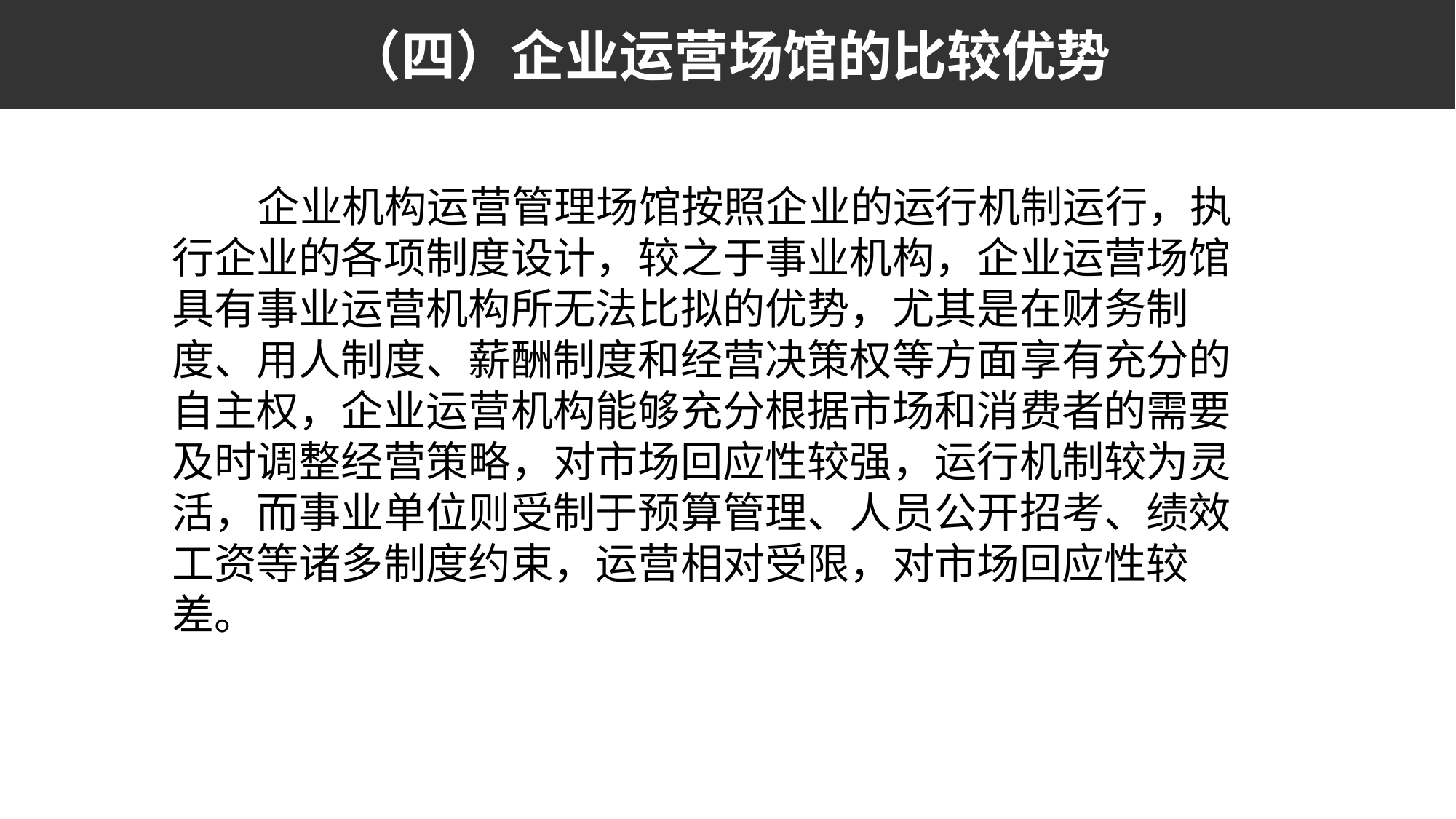

# （四）企业运营场馆的比较优势
        企业机构运营管理场馆按照企业的运行机制运行，执行企业的各项制度设计，较之于事业机构，企业运营场馆具有事业运营机构所无法比拟的优势，尤其是在财务制度、用人制度、薪酬制度和经营决策权等方面享有充分的自主权，企业运营机构能够充分根据市场和消费者的需要及时调整经营策略，对市场回应性较强，运行机制较为灵活，而事业单位则受制于预算管理、人员公开招考、绩效工资等诸多制度约束，运营相对受限，对市场回应性较差。